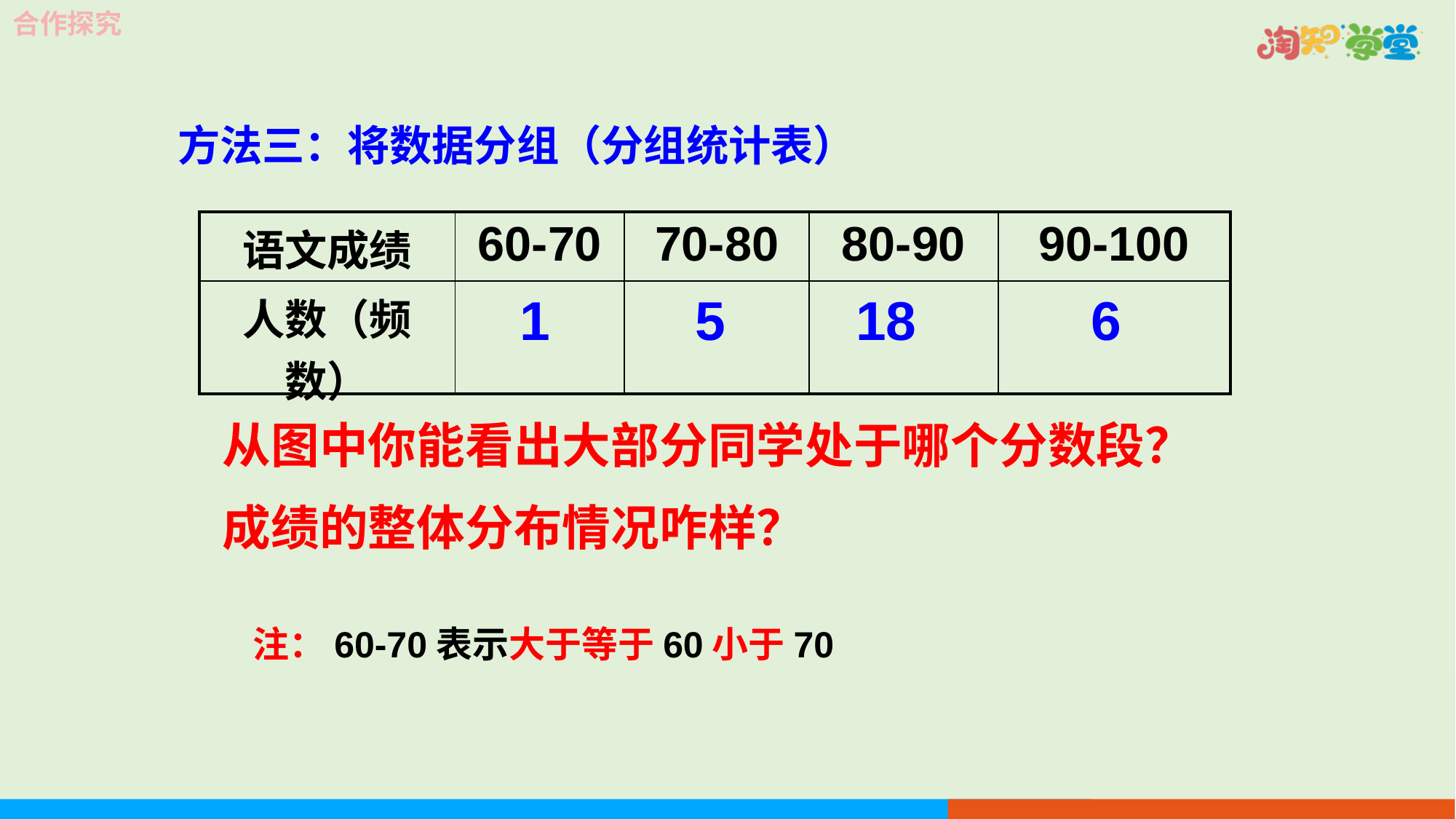

合作探究
方法三：将数据分组（分组统计表）
| 语文成绩 | 60-70 | 70-80 | 80-90 | 90-100 |
| --- | --- | --- | --- | --- |
| 人数（频数） |  |  |  |  |
1
5
6
18
从图中你能看出大部分同学处于哪个分数段？
成绩的整体分布情况咋样？
注：60-70表示大于等于60小于70